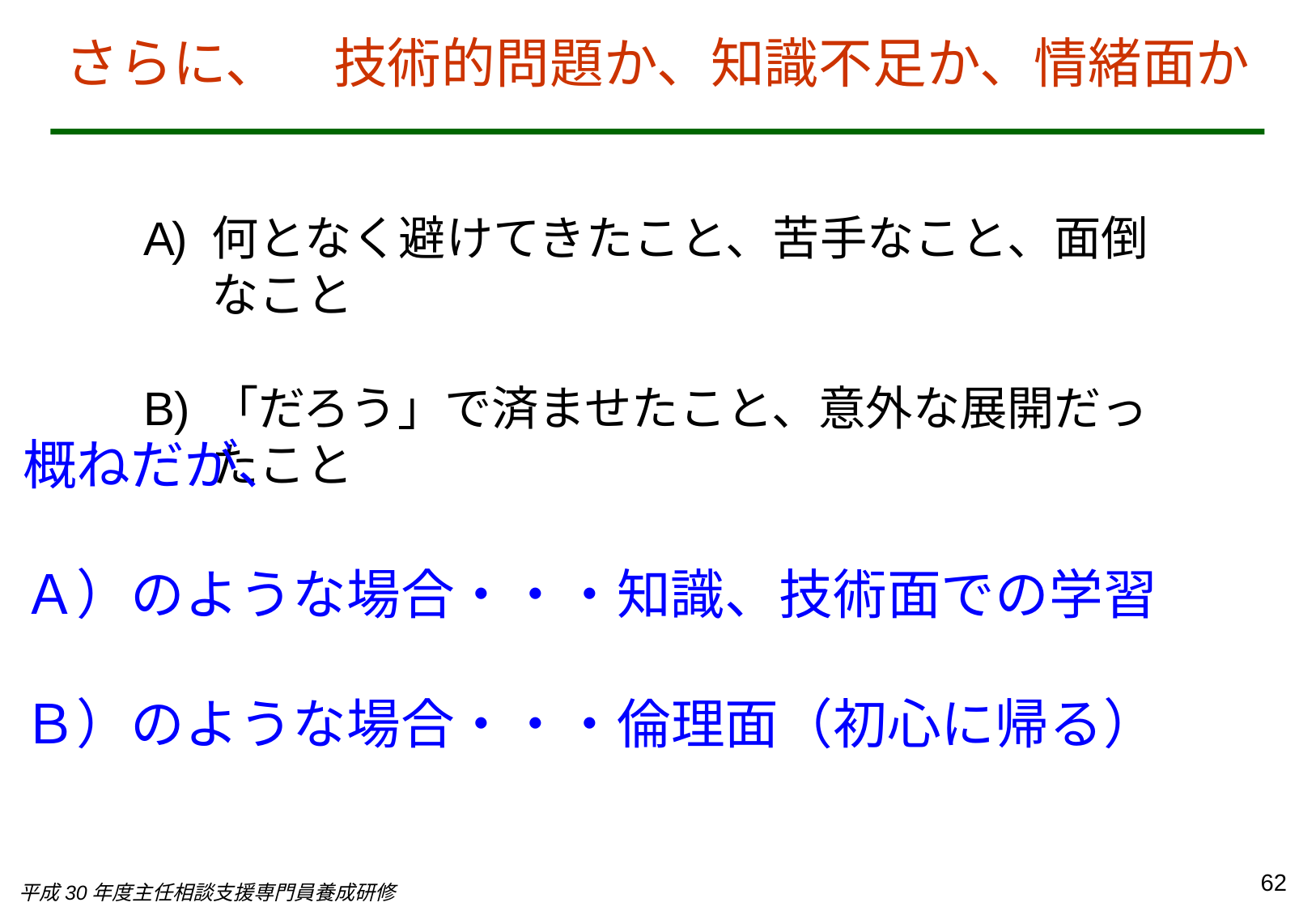

さらに、　技術的問題か、知識不足か、情緒面か

何となく避けてきたこと、苦手なこと、面倒なこと

「だろう」で済ませたこと、意外な展開だったこと

概ねだが、

Ａ）のような場合・・・知識、技術面での学習

Ｂ）のような場合・・・倫理面（初心に帰る）
62
平成30年度主任相談支援専門員養成研修